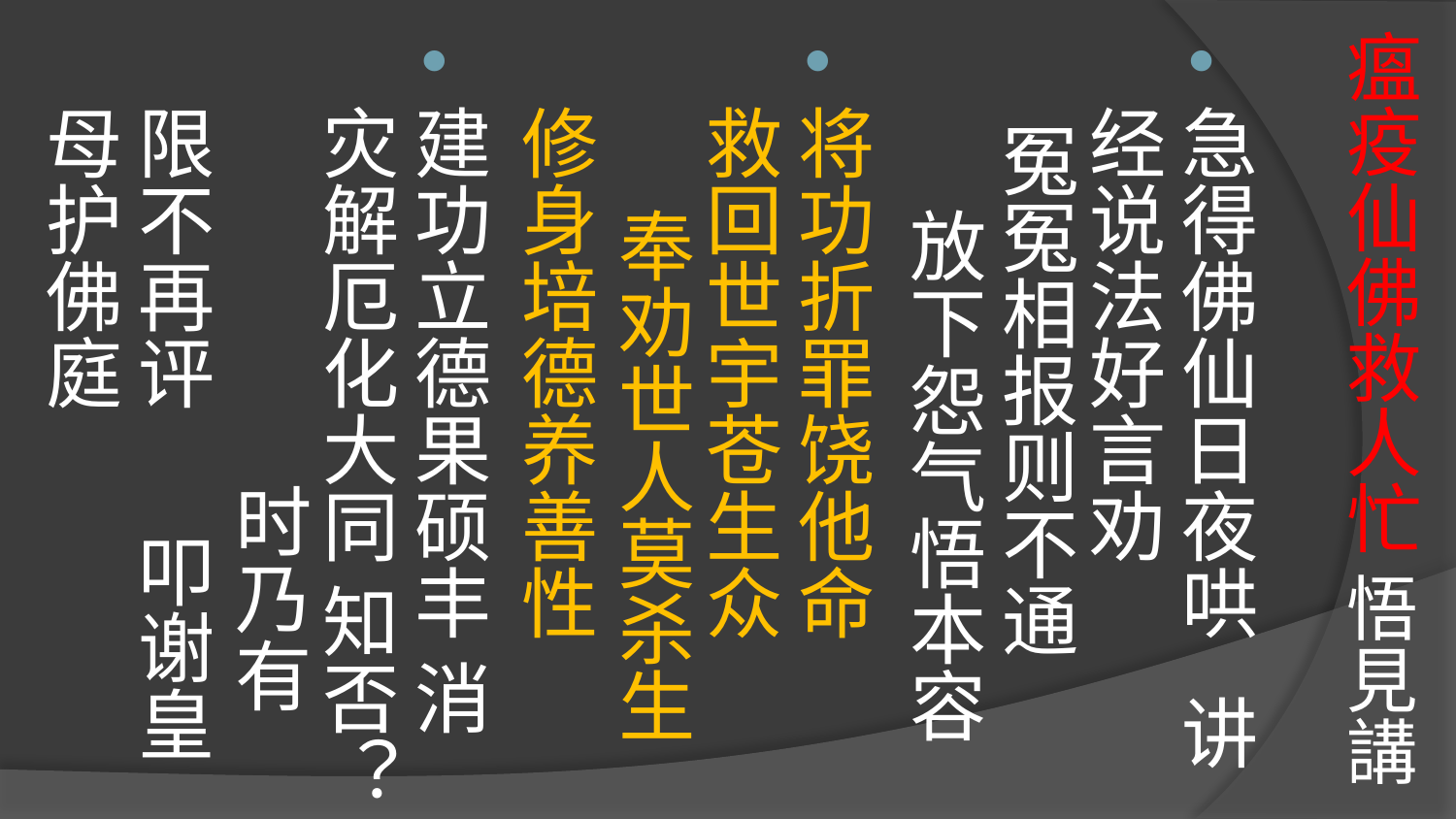

# 瘟疫仙佛救人忙 悟見講
急得佛仙日夜哄   讲经说法好言劝              冤冤相报则不通              放下怨气悟本容
将功折罪饶他命        救回世宇苍生众               奉劝世人莫杀生 修身培德养善性
建功立德果硕丰 消灾解厄化大同 知否？                      时乃有限不再评       叩谢皇母护佛庭